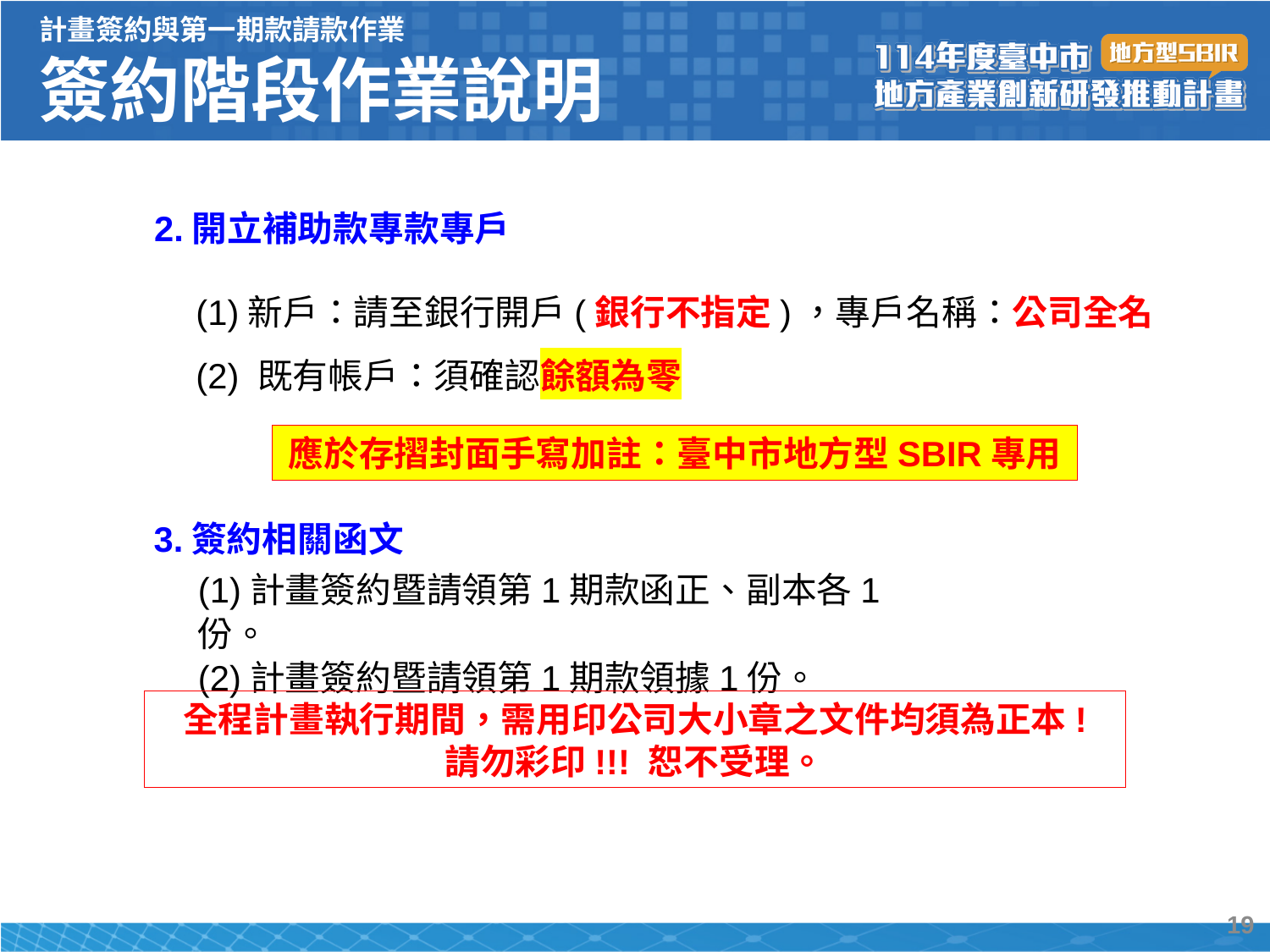

計畫簽約與第一期款請款作業
簽約階段作業說明
2.開立補助款專款專戶
(1)新戶：請至銀行開戶(銀行不指定)，專戶名稱：公司全名
(2) 既有帳戶：須確認餘額為零
應於存摺封面手寫加註：臺中市地方型SBIR專用
3.簽約相關函文
(1)計畫簽約暨請領第1期款函正、副本各1份。
(2)計畫簽約暨請領第1期款領據1份。
全程計畫執行期間，需用印公司大小章之文件均須為正本!
請勿彩印!!! 恕不受理。
19